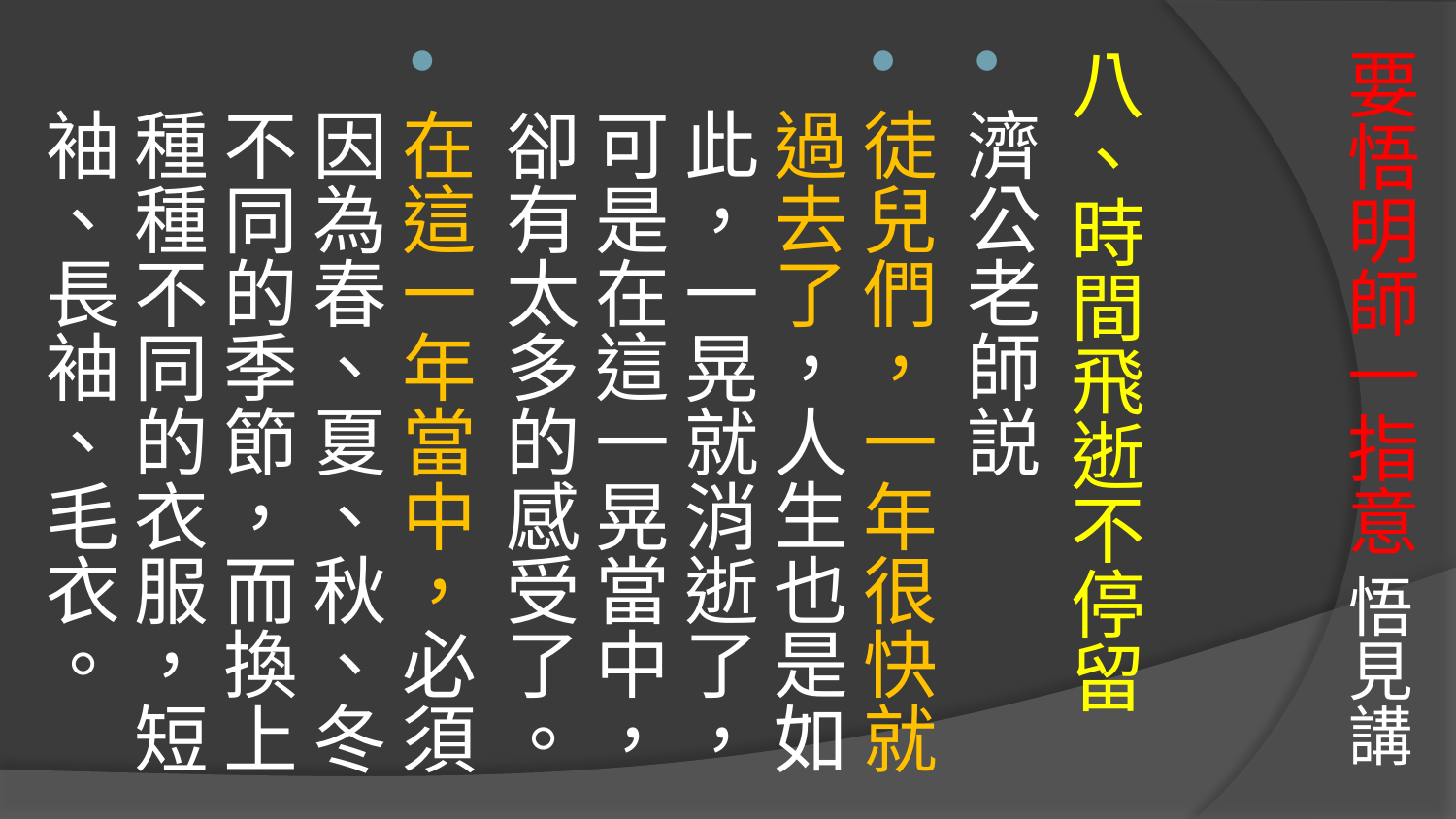

# 要悟明師一指意 悟見講
八、時間飛逝不停留
濟公老師説
徒兒們，一年很快就過去了，人生也是如此，一晃就消逝了，可是在這一晃當中，卻有太多的感受了。
在這一年當中，必須因為春、夏、秋、冬不同的季節，而換上種種不同的衣服，短袖、長袖、毛衣。